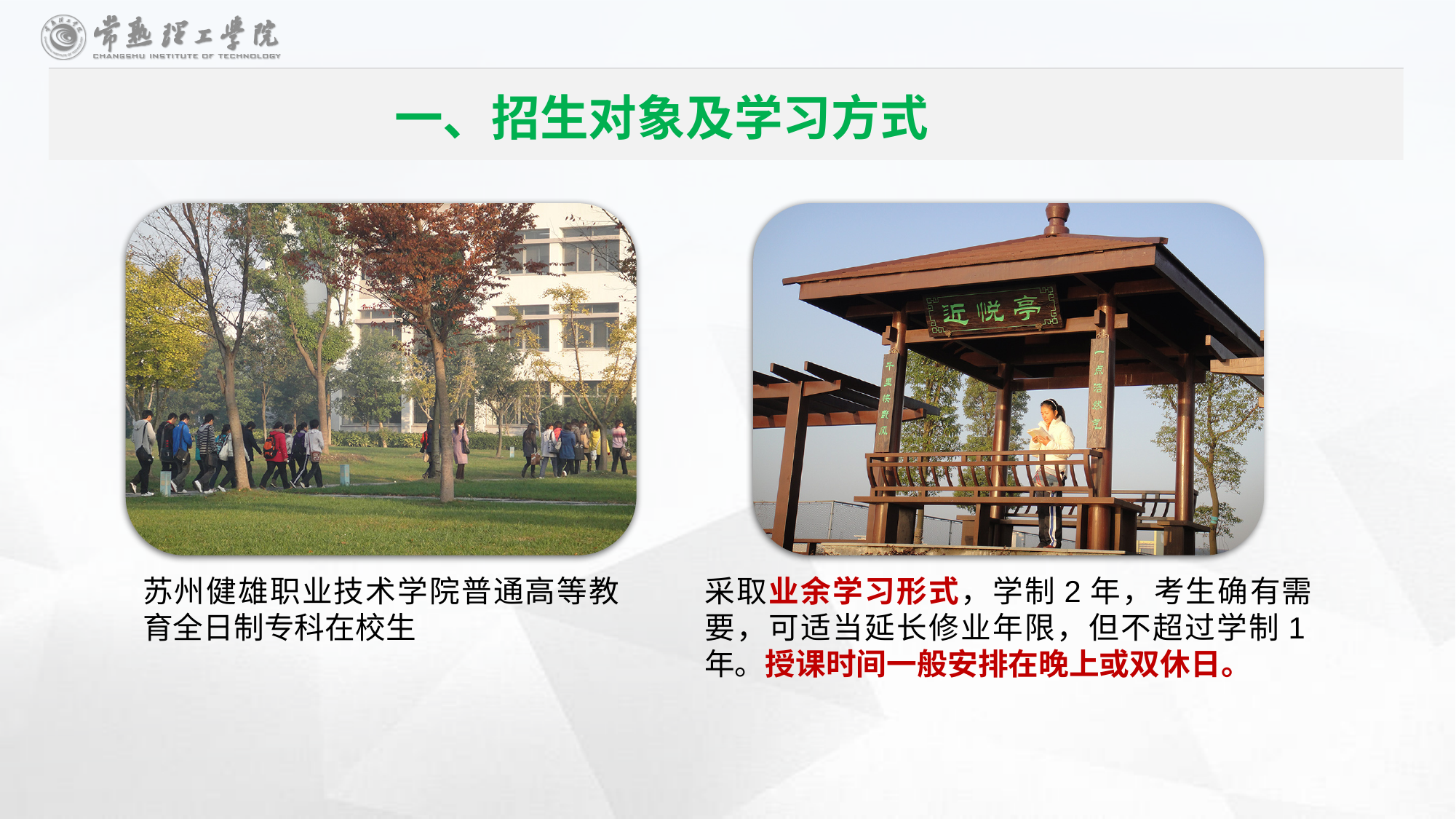

一、招生对象及学习方式
苏州健雄职业技术学院普通高等教育全日制专科在校生
采取业余学习形式，学制2年，考生确有需要，可适当延长修业年限，但不超过学制1年。授课时间一般安排在晚上或双休日。